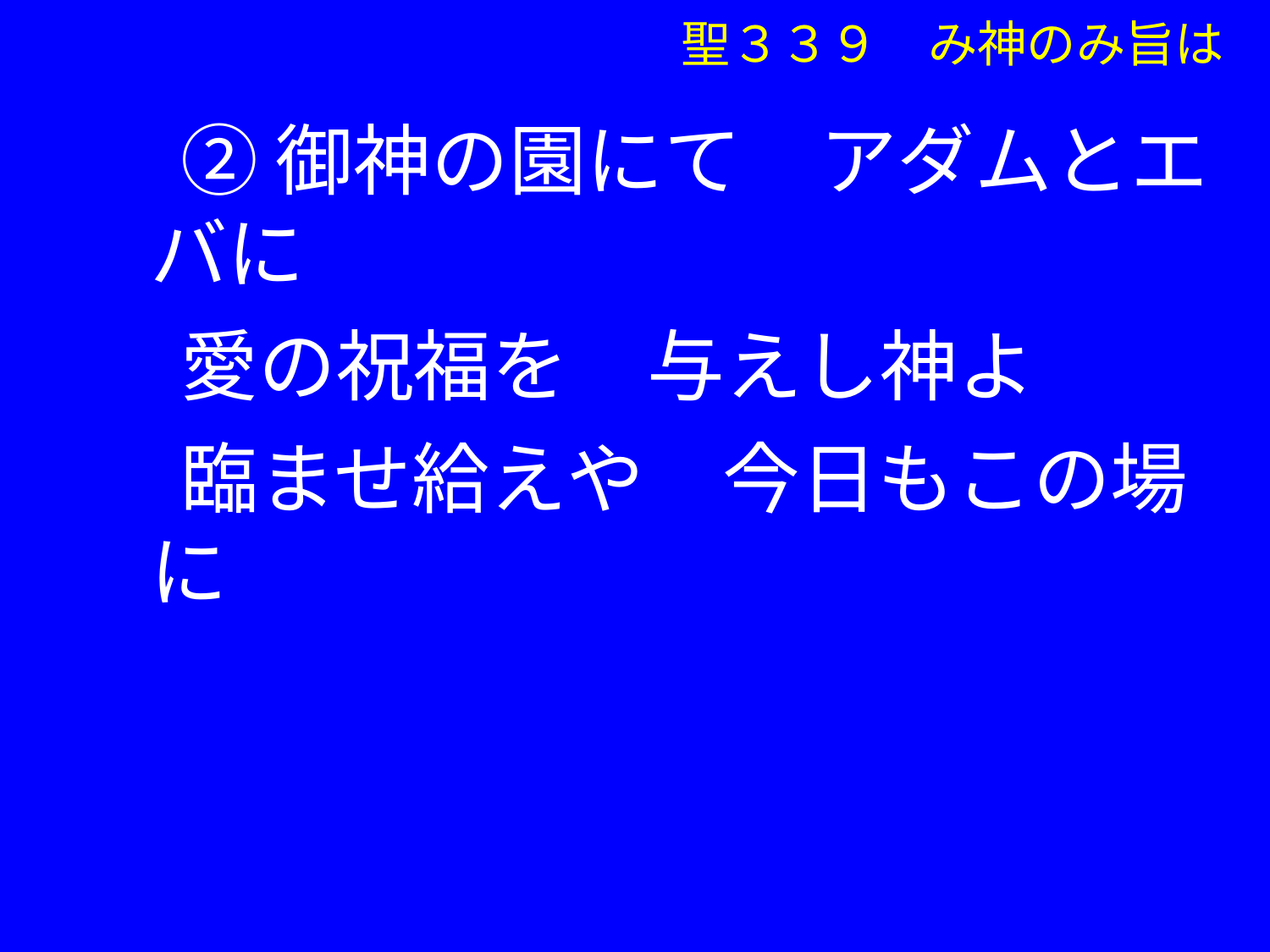

② 御神の園にて　アダムとエバに
　愛の祝福を　与えし神よ
　臨ませ給えや　今日もこの場に

聖３３９　み神のみ旨は